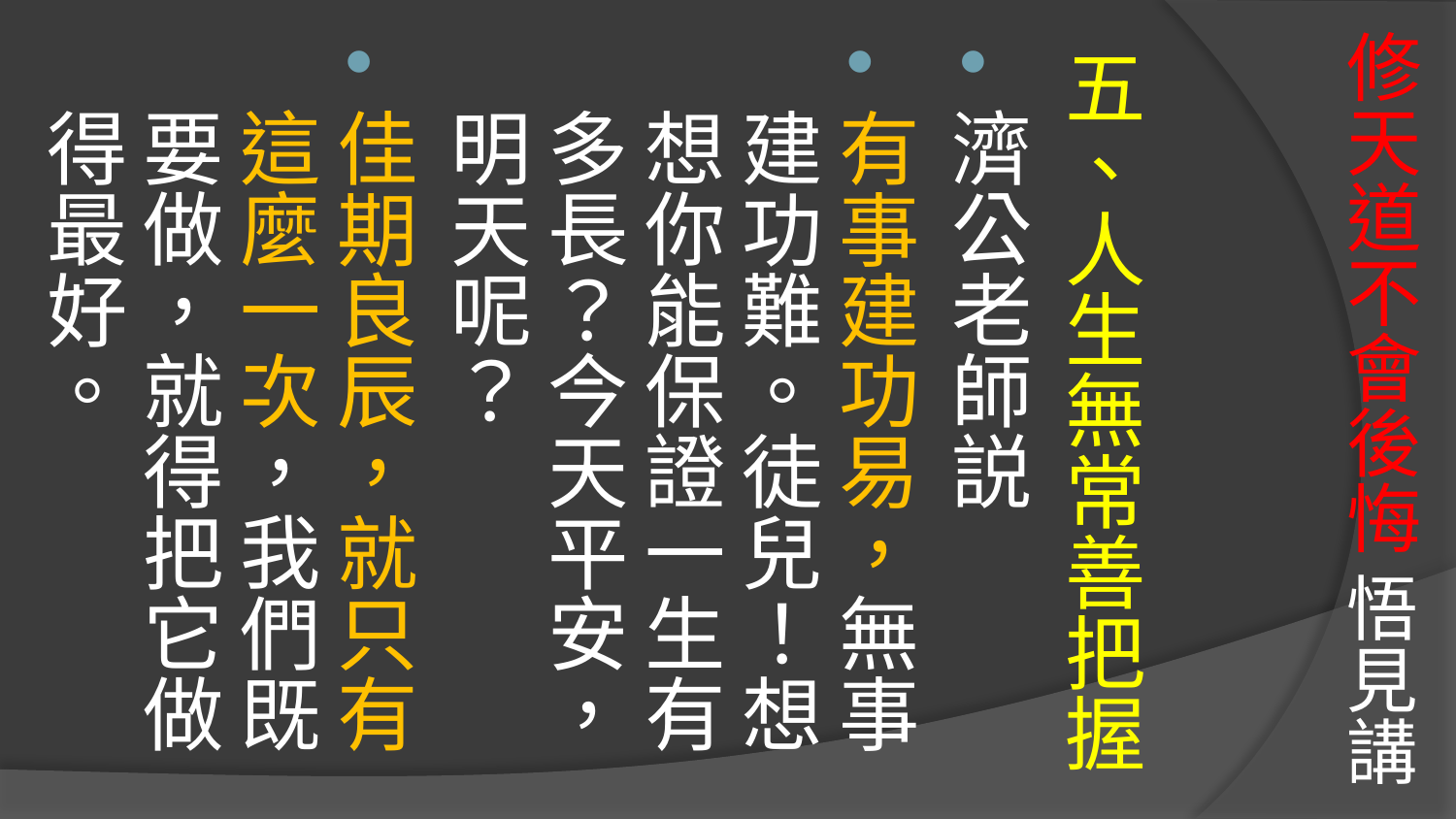

# 修天道不會後悔 悟見講
五、人生無常善把握
濟公老師説
有事建功易，無事建功難。徒兒！想想你能保證一生有多長？今天平安，明天呢？
佳期良辰，就只有這麼一次，我們既要做，就得把它做得最好。